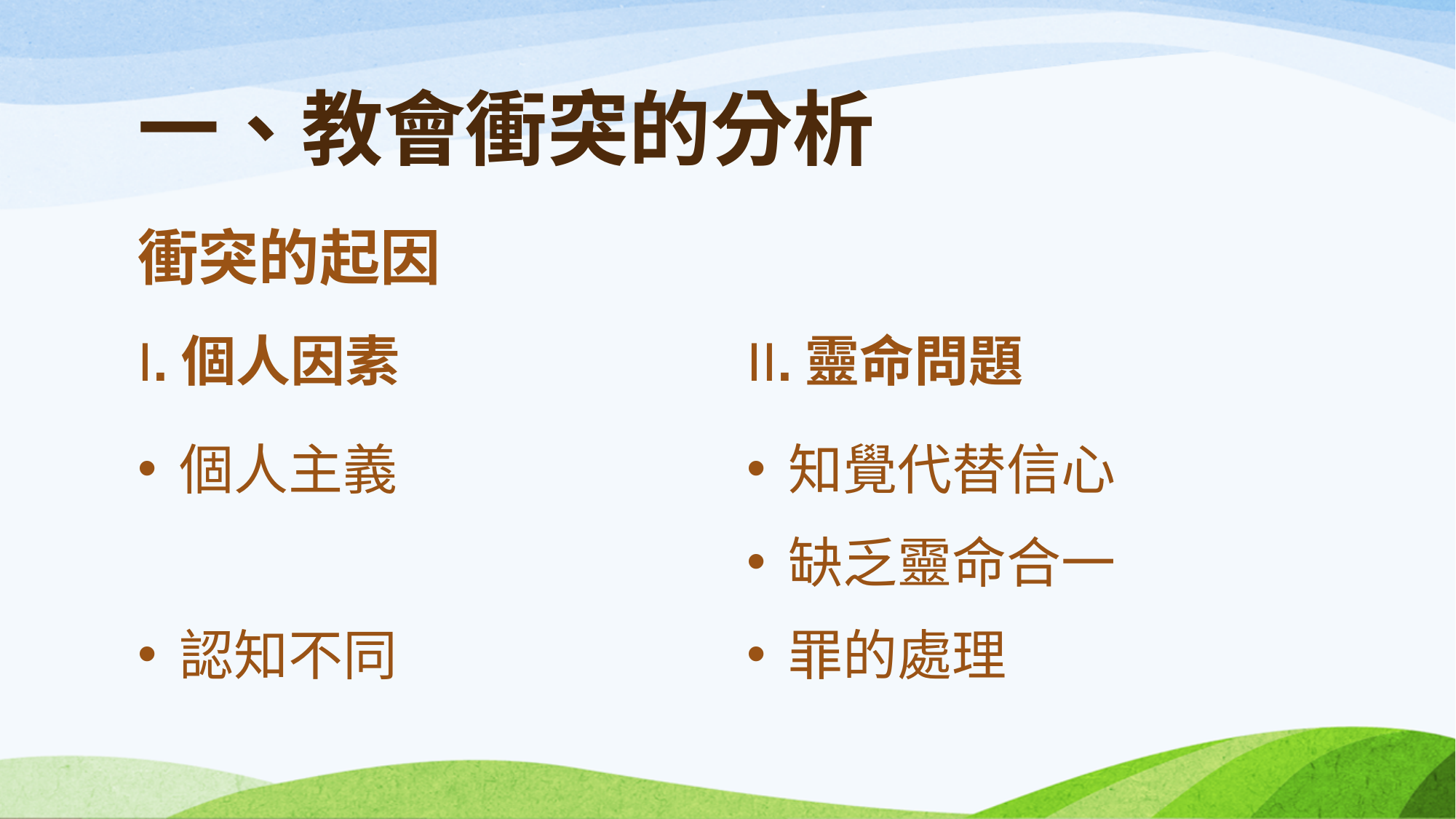

# 一、教會衝突的分析
衝突的起因
I.個人因素
II.靈命問題
個人主義

認知不同
知覺代替信心
缺乏靈命合一
罪的處理